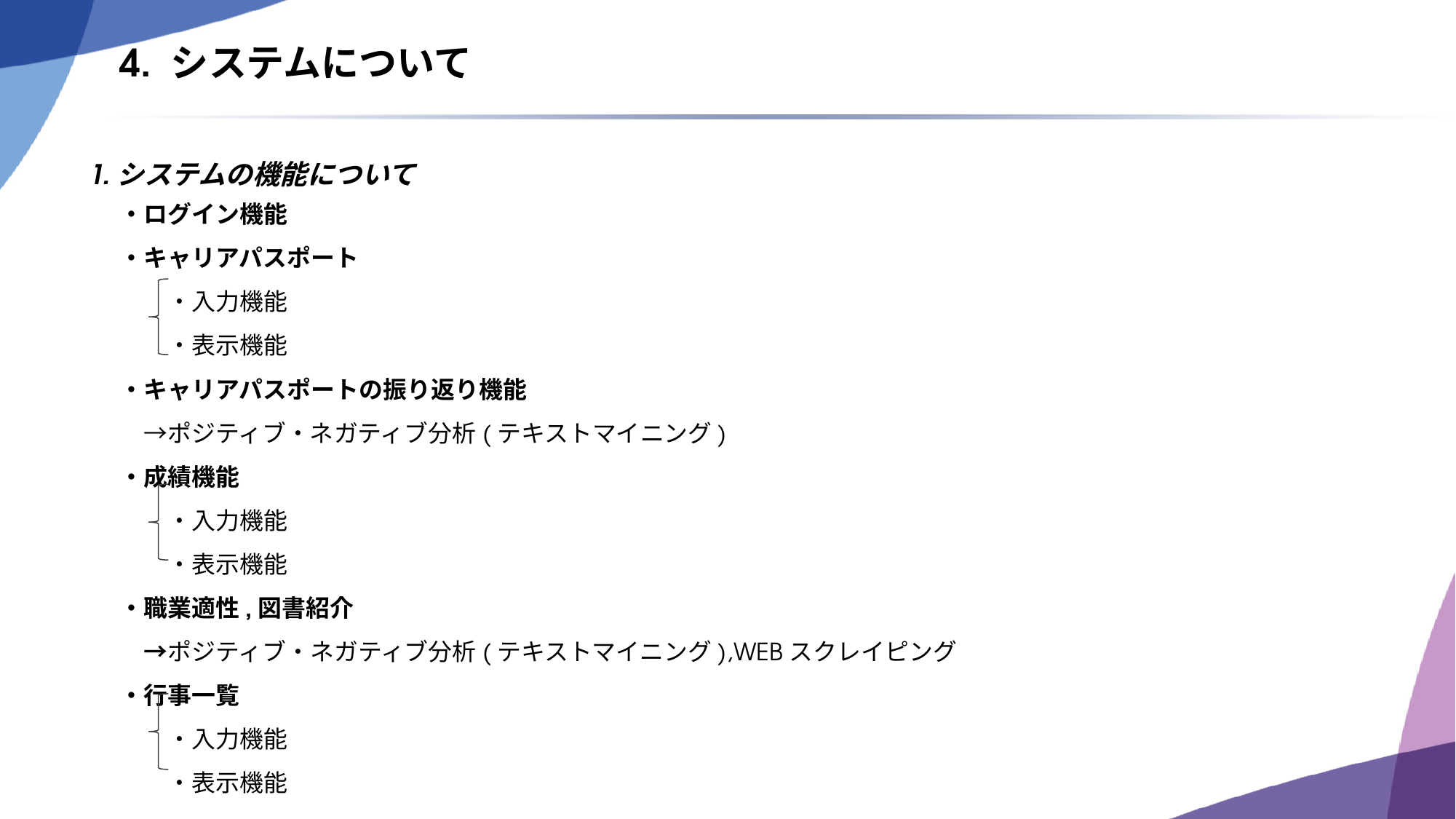

# 4. システムについて
1.システムの機能について
・ログイン機能
・キャリアパスポート
　　・入力機能
　　・表示機能
・キャリアパスポートの振り返り機能
　→ポジティブ・ネガティブ分析(テキストマイニング)
・成績機能
　　・入力機能
　　・表示機能
・職業適性,図書紹介
　→ポジティブ・ネガティブ分析(テキストマイニング),WEBスクレイピング
・行事一覧
　　・入力機能
　　・表示機能